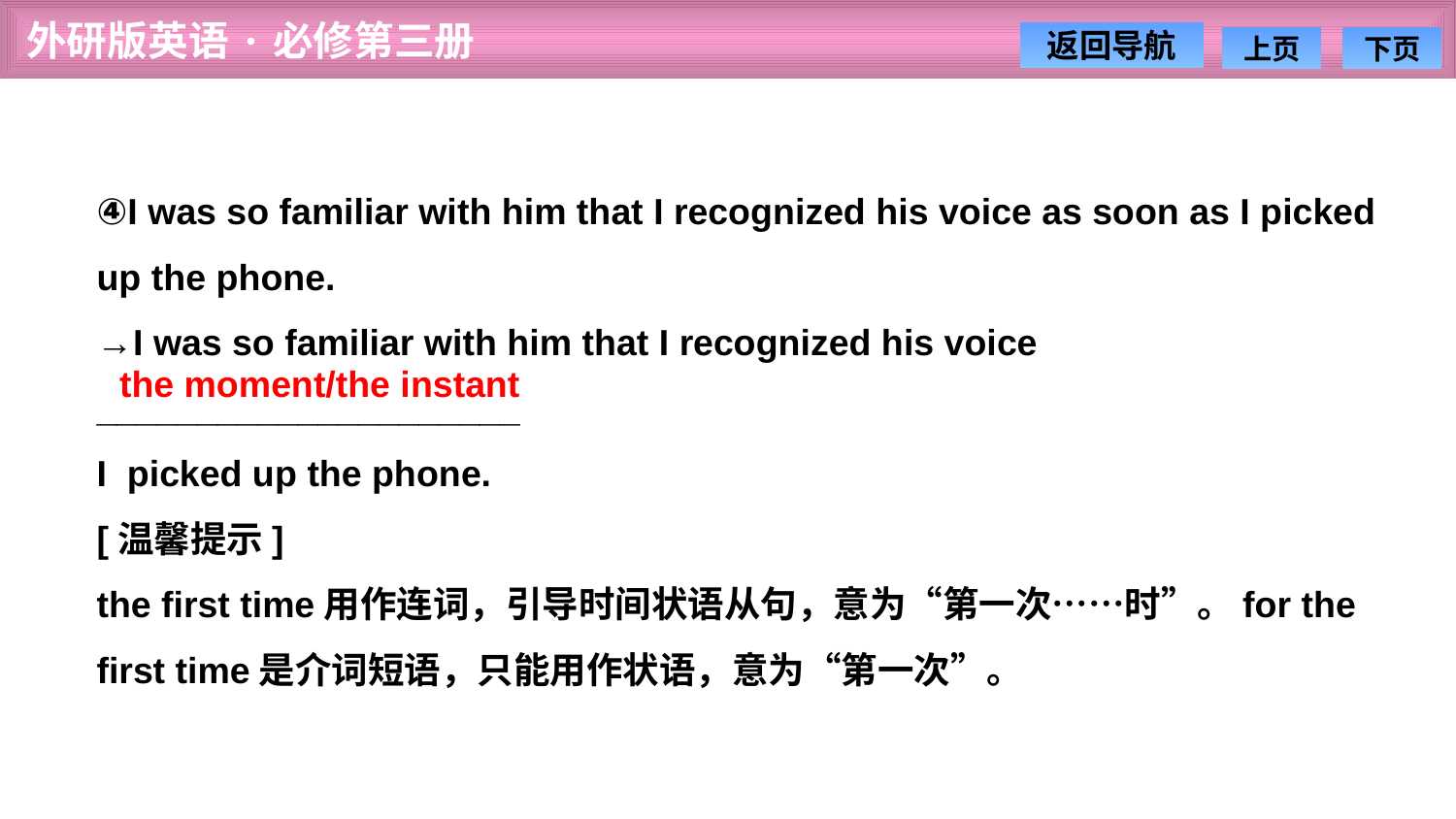

④I was so familiar with him that I recognized his voice as soon as I picked up the phone.
→I was so familiar with him that I recognized his voice _____________________
I  picked up the phone.
[温馨提示]
the first time用作连词，引导时间状语从句，意为“第一次……时”。for the first time是介词短语，只能用作状语，意为“第一次”。
the moment/the instant